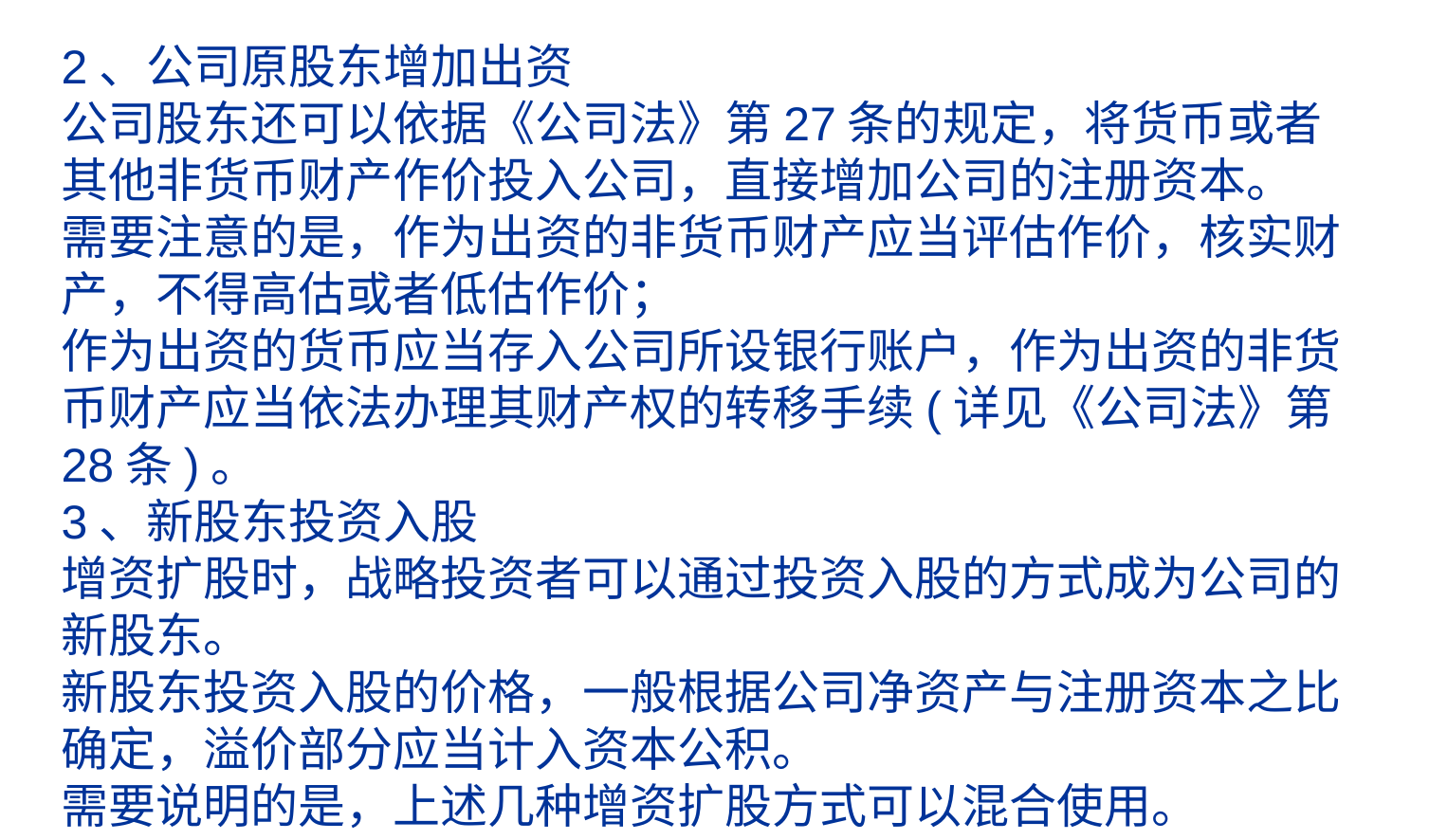

# 2、公司原股东增加出资 公司股东还可以依据《公司法》第27条的规定，将货币或者其他非货币财产作价投入公司，直接增加公司的注册资本。 需要注意的是，作为出资的非货币财产应当评估作价，核实财产，不得高估或者低估作价； 作为出资的货币应当存入公司所设银行账户，作为出资的非货币财产应当依法办理其财产权的转移手续(详见《公司法》第28条)。 3、新股东投资入股 增资扩股时，战略投资者可以通过投资入股的方式成为公司的新股东。 新股东投资入股的价格，一般根据公司净资产与注册资本之比确定，溢价部分应当计入资本公积。 需要说明的是，上述几种增资扩股方式可以混合使用。